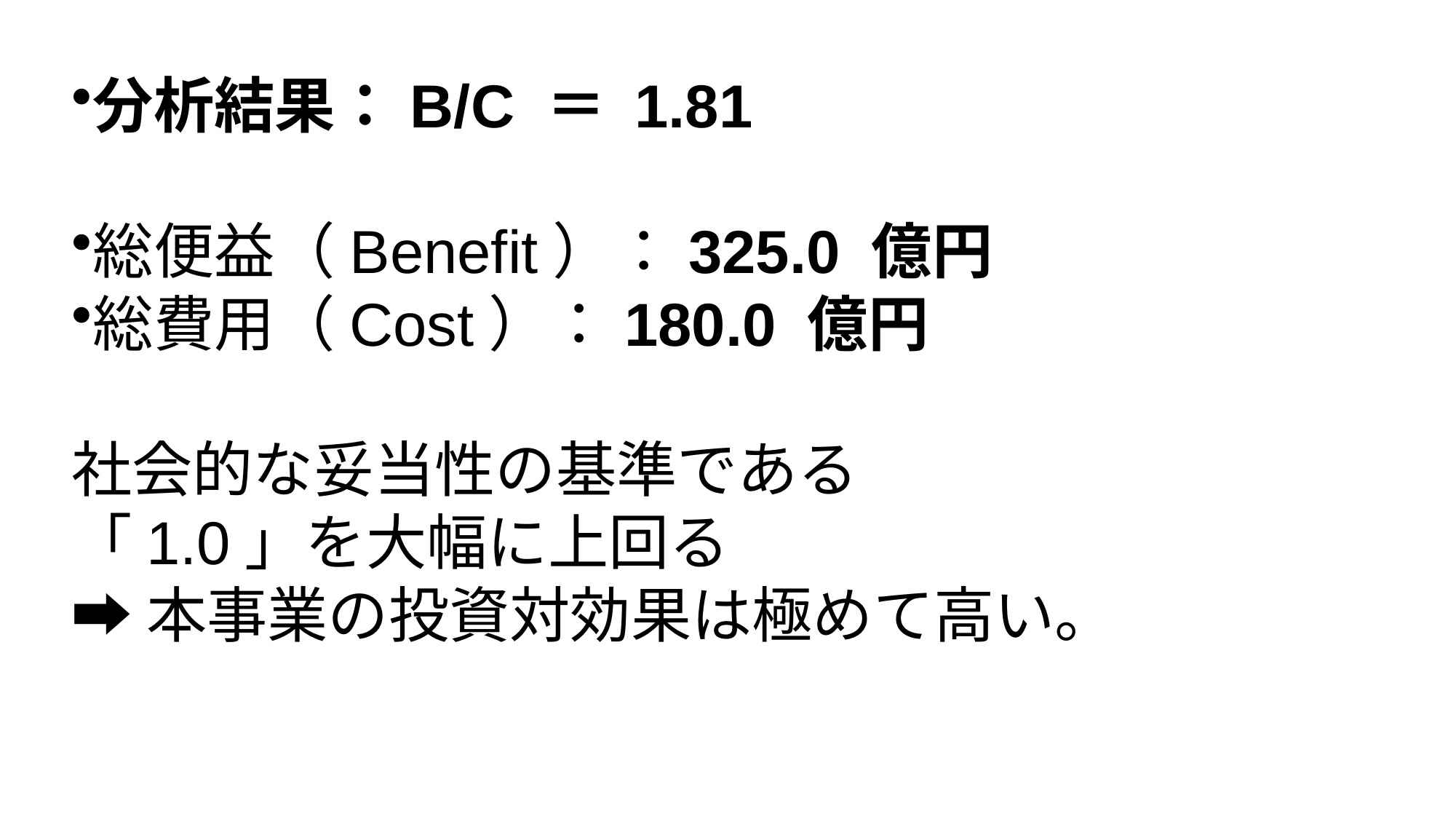

分析結果：B/C ＝ 1.81

総便益（Benefit）：325.0 億円
総費用（Cost）：180.0 億円

社会的な妥当性の基準である
「1.0」を大幅に上回る
➡本事業の投資対効果は極めて高い。